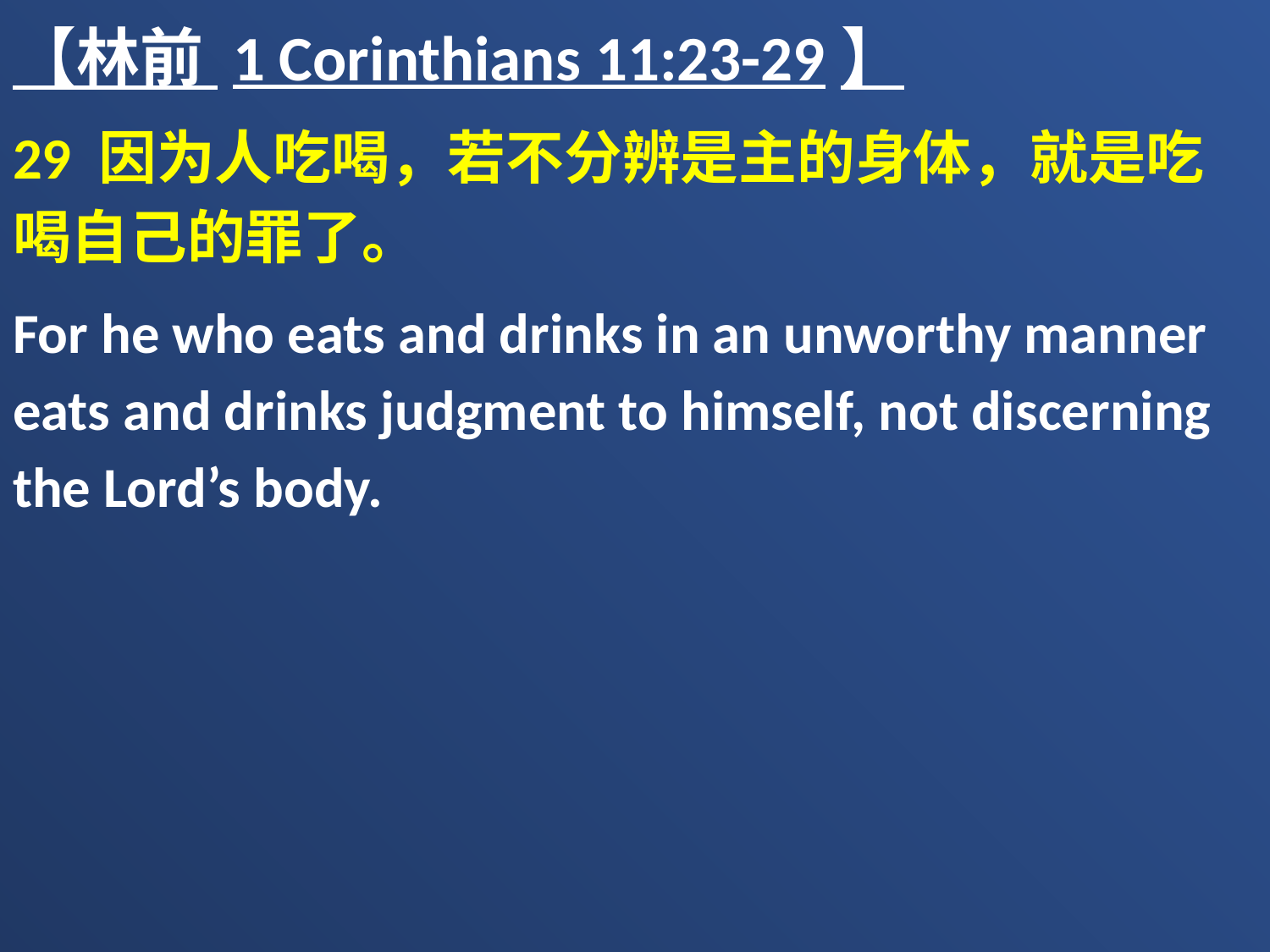

【林前 1 Corinthians 11:23-29】
29 因为人吃喝，若不分辨是主的身体，就是吃喝自己的罪了。
For he who eats and drinks in an unworthy manner eats and drinks judgment to himself, not discerning the Lord’s body.